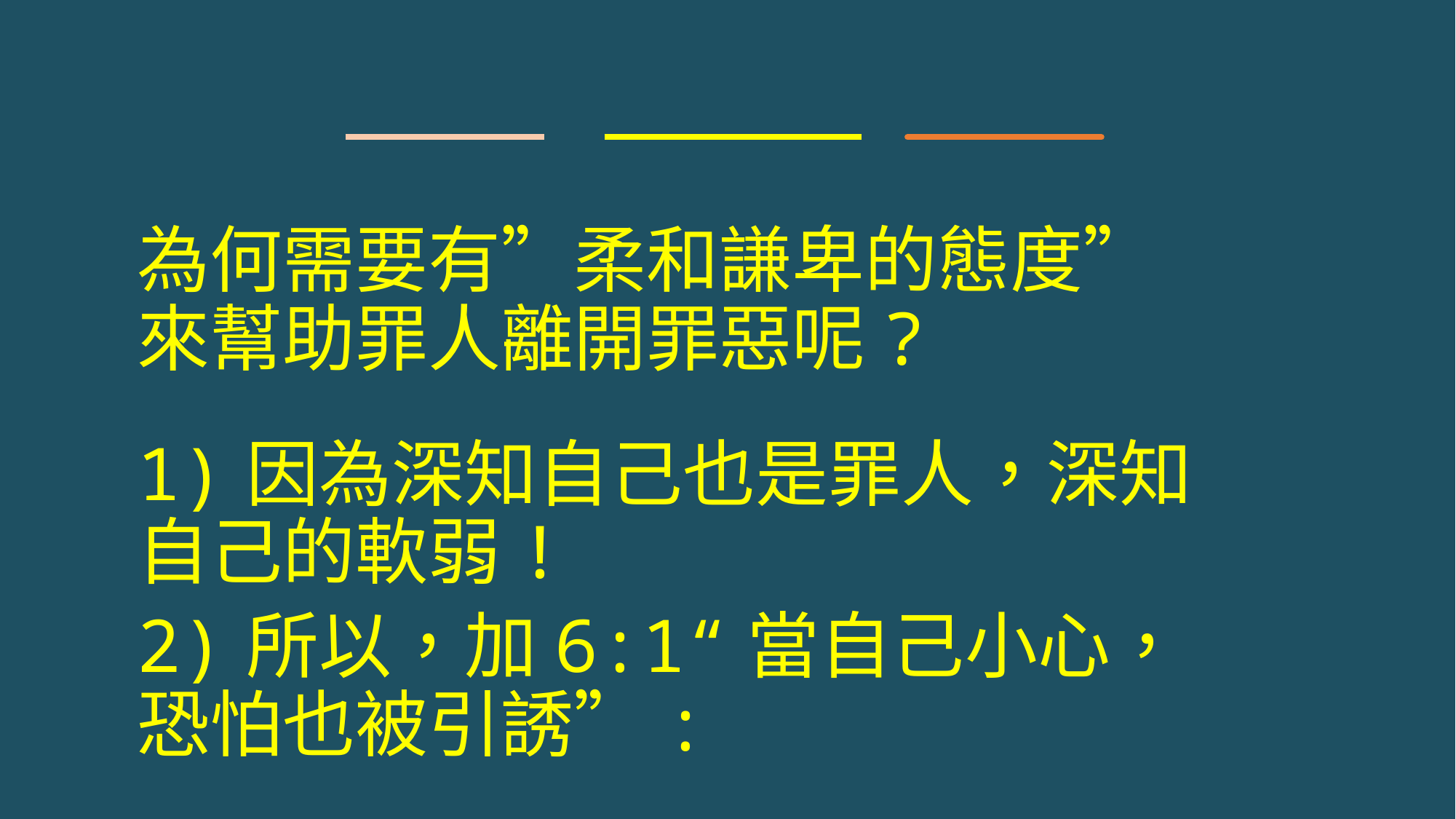

為何需要有”柔和謙卑的態度”來幫助罪人離開罪惡呢?

1)	因為深知自己也是罪人，深知自己的軟弱!
2)	所以，加6:1“當自己小心，恐怕也被引誘”: